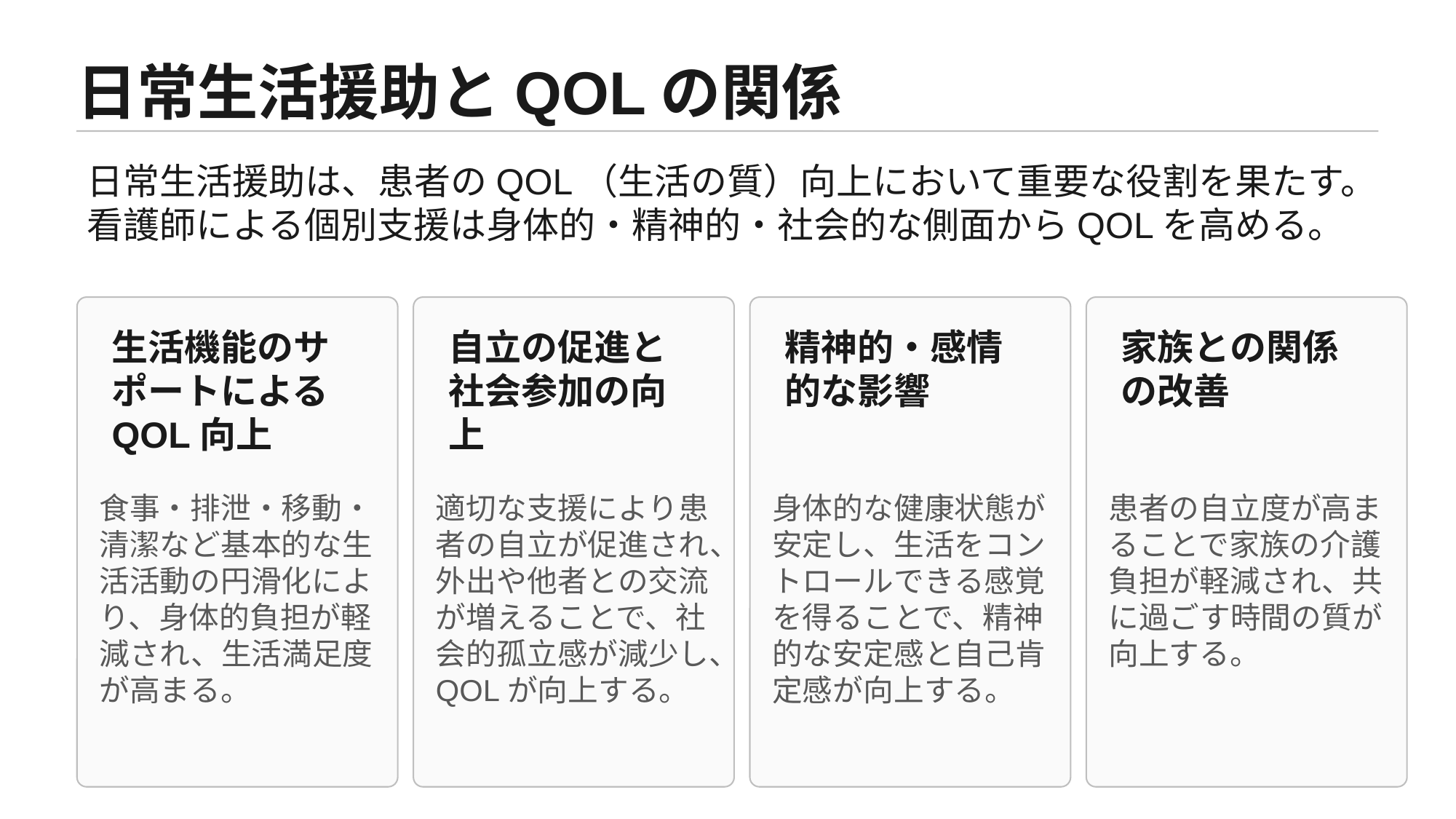

日常生活援助とQOLの関係

日常生活援助は、患者のQOL（生活の質）向上において重要な役割を果たす。看護師による個別支援は身体的・精神的・社会的な側面からQOLを高める。

生活機能のサポートによるQOL向上
自立の促進と社会参加の向上
精神的・感情的な影響
家族との関係の改善
食事・排泄・移動・清潔など基本的な生活活動の円滑化により、身体的負担が軽減され、生活満足度が高まる。
適切な支援により患者の自立が促進され、外出や他者との交流が増えることで、社会的孤立感が減少し、QOLが向上する。
身体的な健康状態が安定し、生活をコントロールできる感覚を得ることで、精神的な安定感と自己肯定感が向上する。
患者の自立度が高まることで家族の介護負担が軽減され、共に過ごす時間の質が向上する。